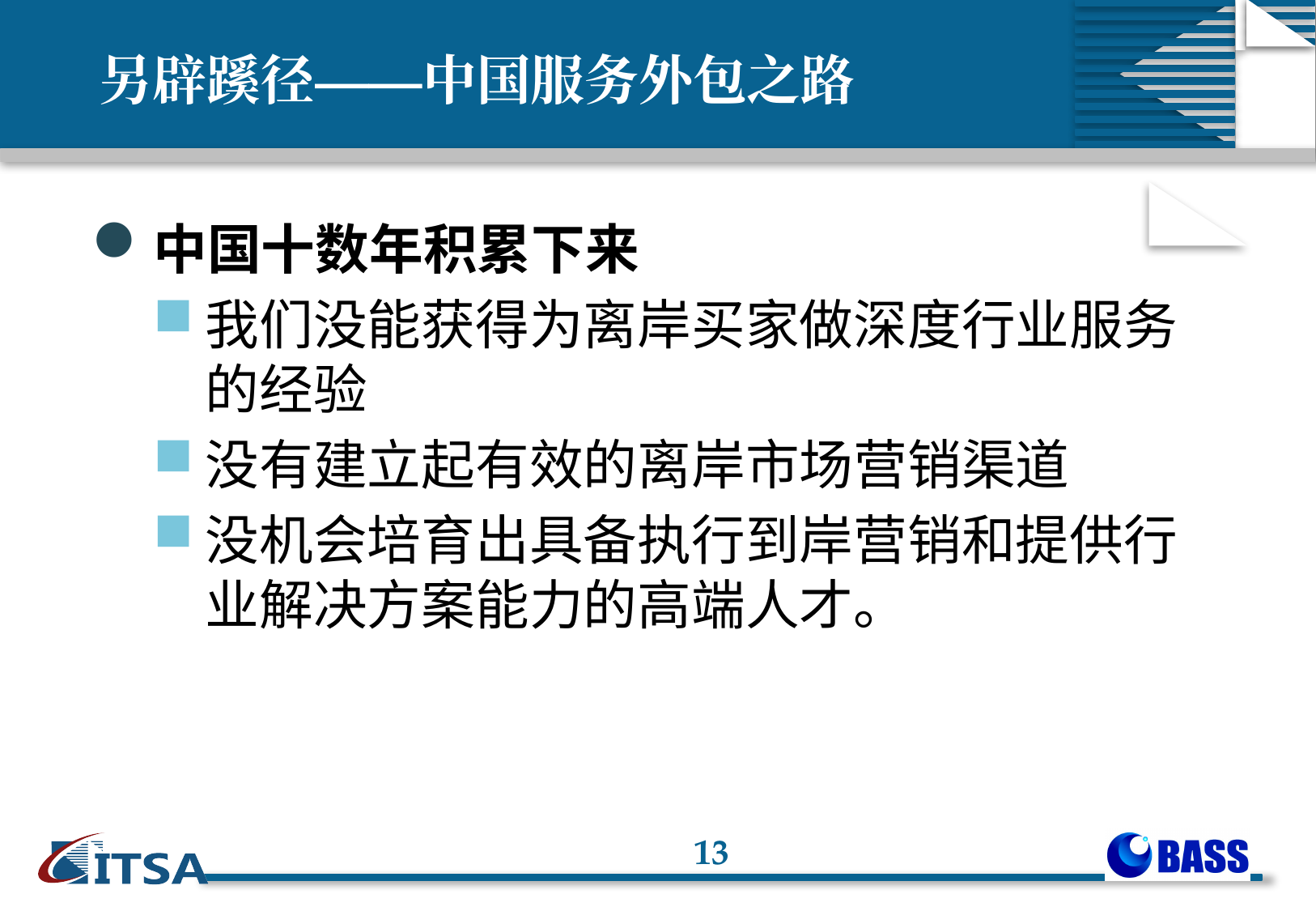

# 另辟蹊径——中国服务外包之路
中国十数年积累下来
我们没能获得为离岸买家做深度行业服务的经验
没有建立起有效的离岸市场营销渠道
没机会培育出具备执行到岸营销和提供行业解决方案能力的高端人才。
13